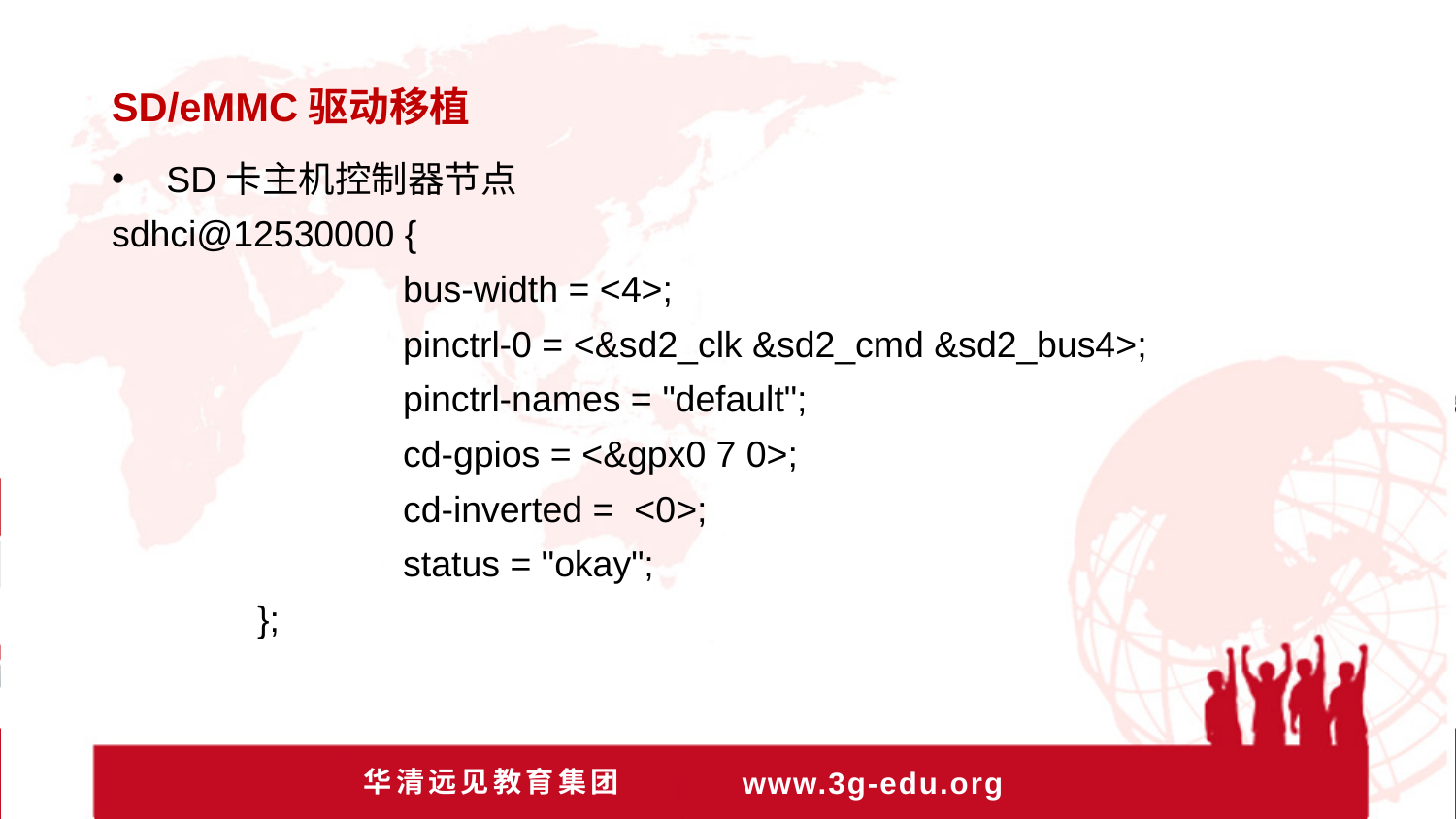

SD/eMMC驱动移植
SD卡主机控制器节点
sdhci@12530000 {
		bus-width = <4>;
		pinctrl-0 = <&sd2_clk &sd2_cmd &sd2_bus4>;
		pinctrl-names = "default";
		cd-gpios = <&gpx0 7 0>;
		cd-inverted =  <0>;
		status = "okay";
	};